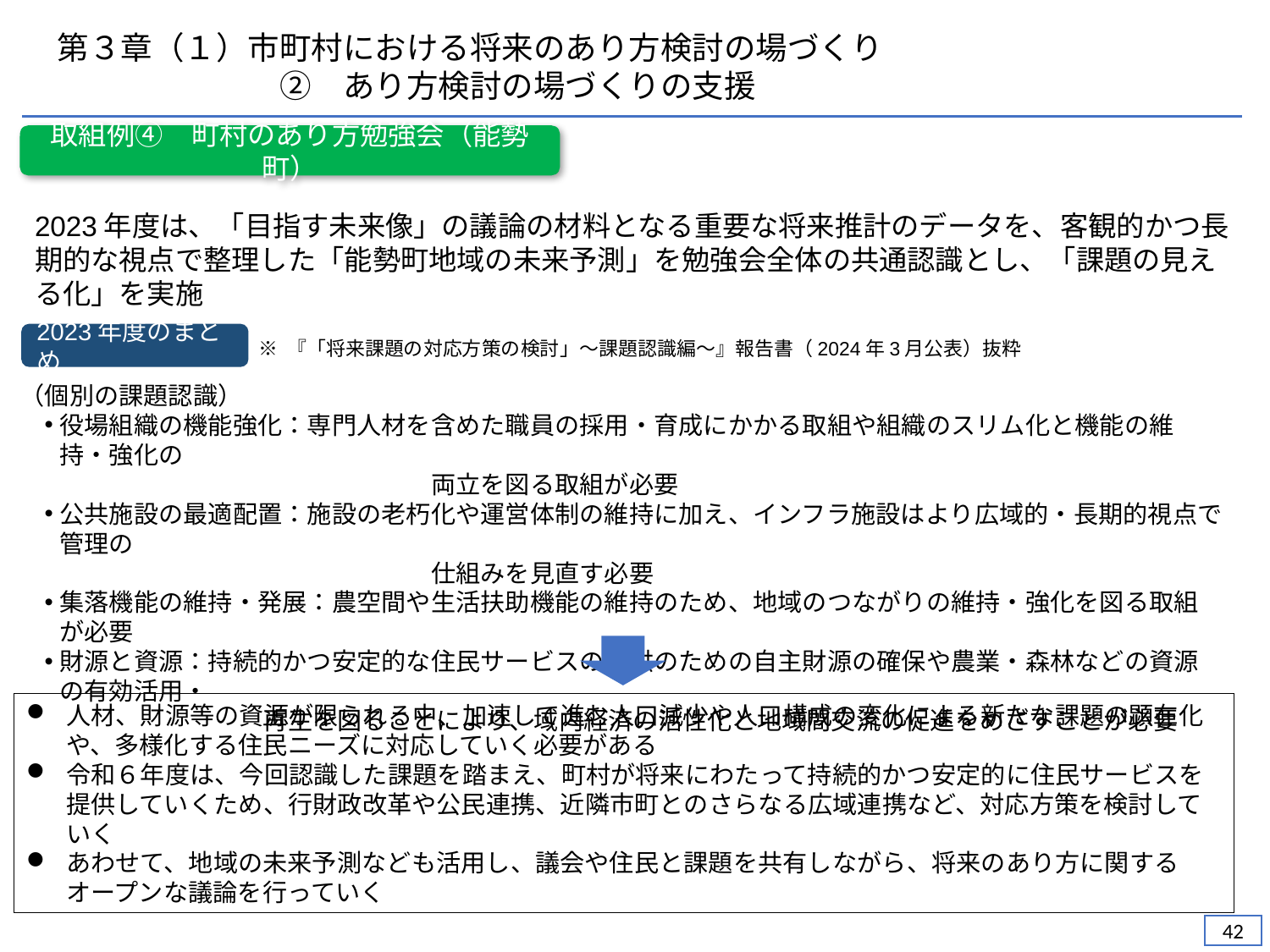

第３章（１）市町村における将来のあり方検討の場づくり
　　　　　　　②　あり方検討の場づくりの支援

取組例④　町村のあり方勉強会（能勢町）
2023年度は、「目指す未来像」の議論の材料となる重要な将来推計のデータを、客観的かつ長期的な視点で整理した「能勢町地域の未来予測」を勉強会全体の共通認識とし、「課題の見える化」を実施
2023年度のまとめ
※ 『「将来課題の対応方策の検討」～課題認識編～』報告書（2024年3月公表）抜粋
（個別の課題認識）
役場組織の機能強化：専門人材を含めた職員の採用・育成にかかる取組や組織のスリム化と機能の維持・強化の
　　　　　　　　　　　　　　　両立を図る取組が必要
公共施設の最適配置：施設の老朽化や運営体制の維持に加え、インフラ施設はより広域的・長期的視点で管理の
　　　　　　　　　　　　　　　仕組みを見直す必要
集落機能の維持・発展：農空間や生活扶助機能の維持のため、地域のつながりの維持・強化を図る取組が必要
財源と資源：持続的かつ安定的な住民サービスの提供のための自主財源の確保や農業・森林などの資源の有効活用・
　　　　　　　　 再生を図ることにより、域内経済の活性化と地域間交流の促進をめざすことが必要

人材、財源等の資源が限られる中、加速して進む人口減少や人口構成の変化による新たな課題の顕在化や、多様化する住民ニーズに対応していく必要がある
令和６年度は、今回認識した課題を踏まえ、町村が将来にわたって持続的かつ安定的に住民サービスを提供していくため、行財政改革や公民連携、近隣市町とのさらなる広域連携など、対応方策を検討していく
あわせて、地域の未来予測なども活用し、議会や住民と課題を共有しながら、将来のあり方に関するオープンな議論を行っていく
42